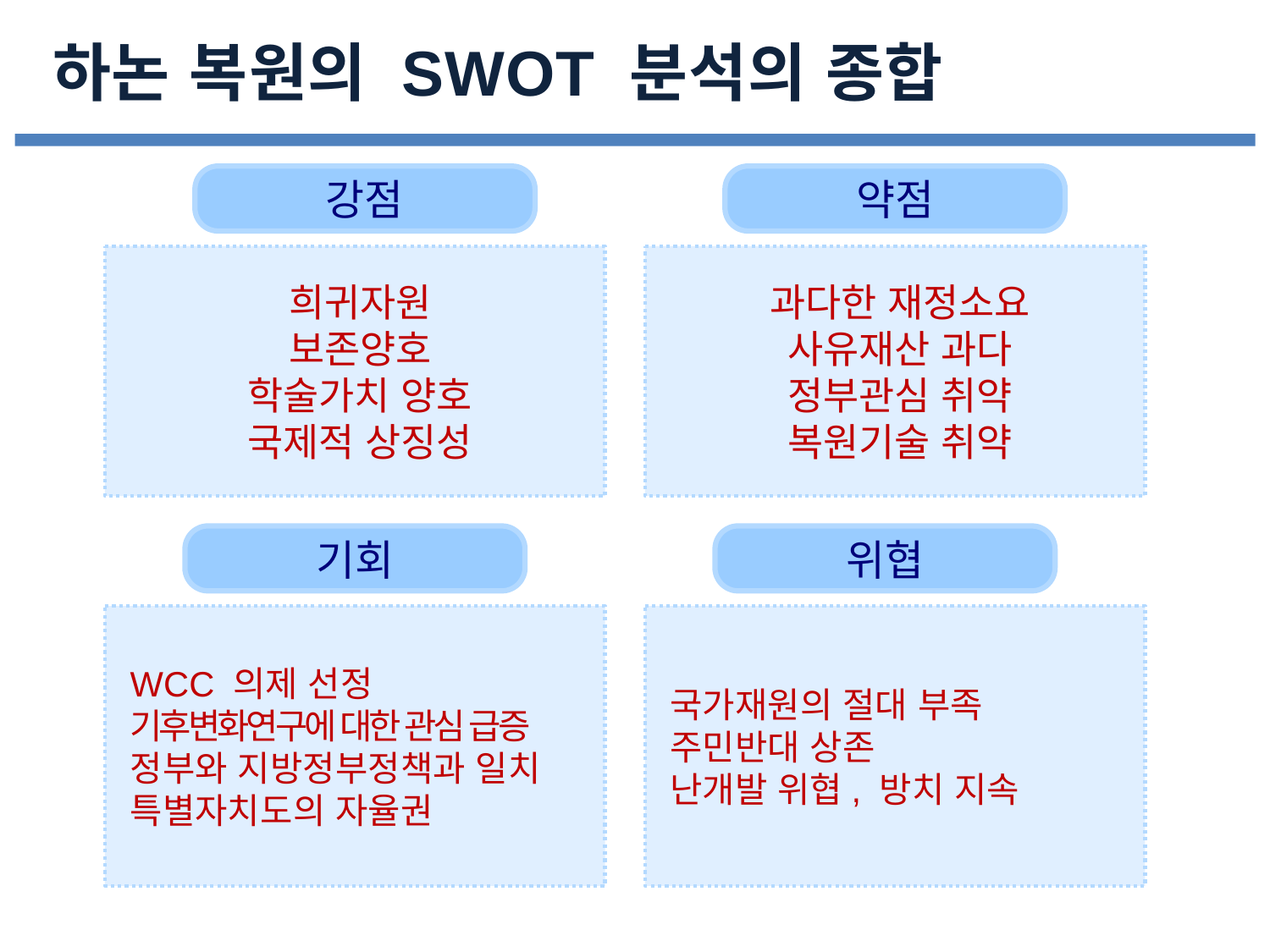

하논 복원의 SWOT 분석의 종합

강점
약점
희귀자원
보존양호
학술가치 양호
국제적 상징성
과다한 재정소요
사유재산 과다
정부관심 취약
복원기술 취약
기회
위협
WCC 의제 선정
기후변화연구에 대한 관심 급증
정부와 지방정부정책과 일치
특별자치도의 자율권

국가재원의 절대 부족
주민반대 상존
난개발 위협, 방치 지속